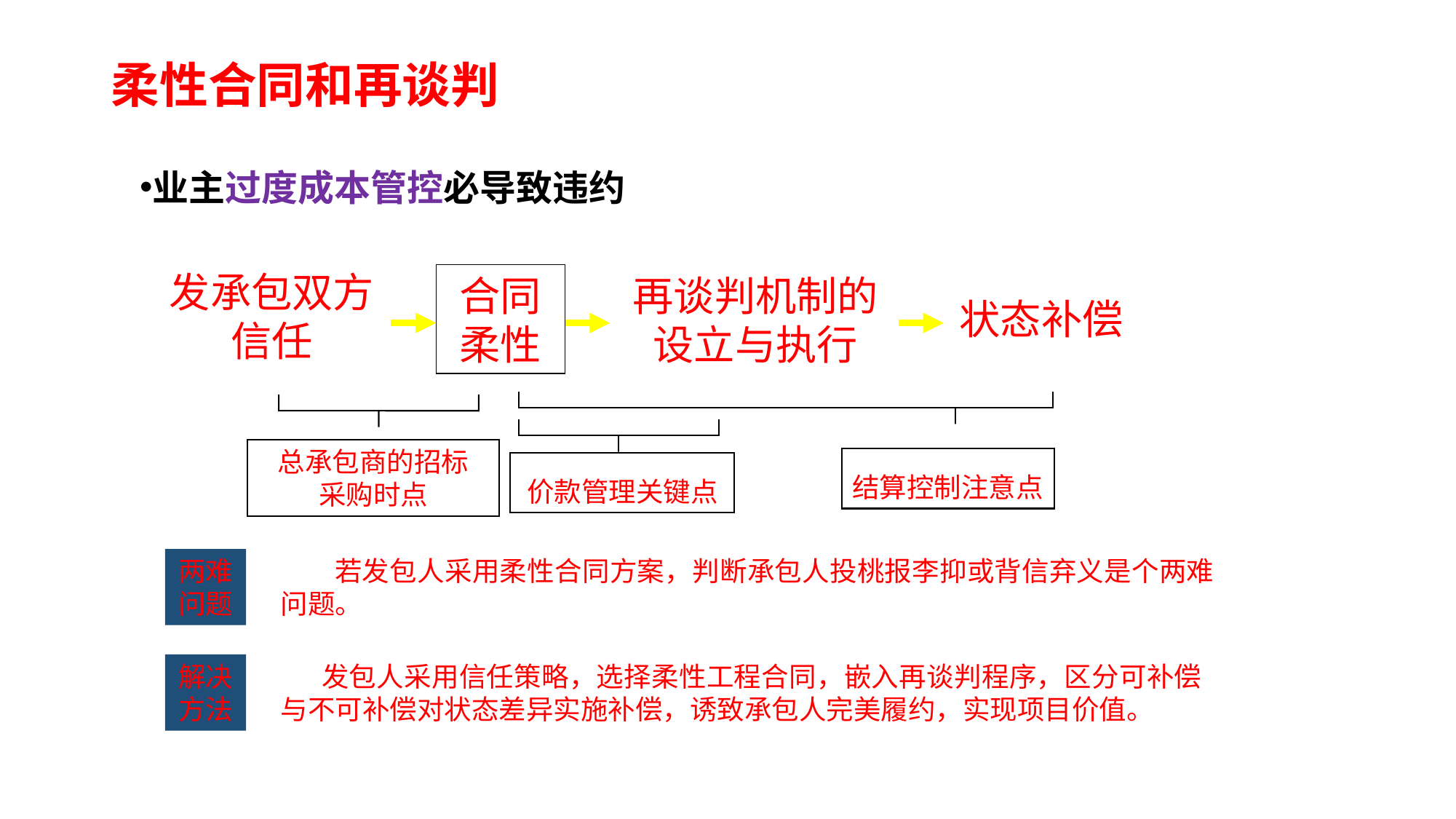

# 柔性合同和再谈判
业主过度成本管控必导致违约
发承包双方
信任
合同
柔性
再谈判机制的
设立与执行
状态补偿

总承包商的招标
采购时点
结算控制注意点
价款管理关键点
 若发包人采用柔性合同方案，判断承包人投桃报李抑或背信弃义是个两难问题。
两难问题
发包人采用信任策略，选择柔性工程合同，嵌入再谈判程序，区分可补偿与不可补偿对状态差异实施补偿，诱致承包人完美履约，实现项目价值。
解决方法